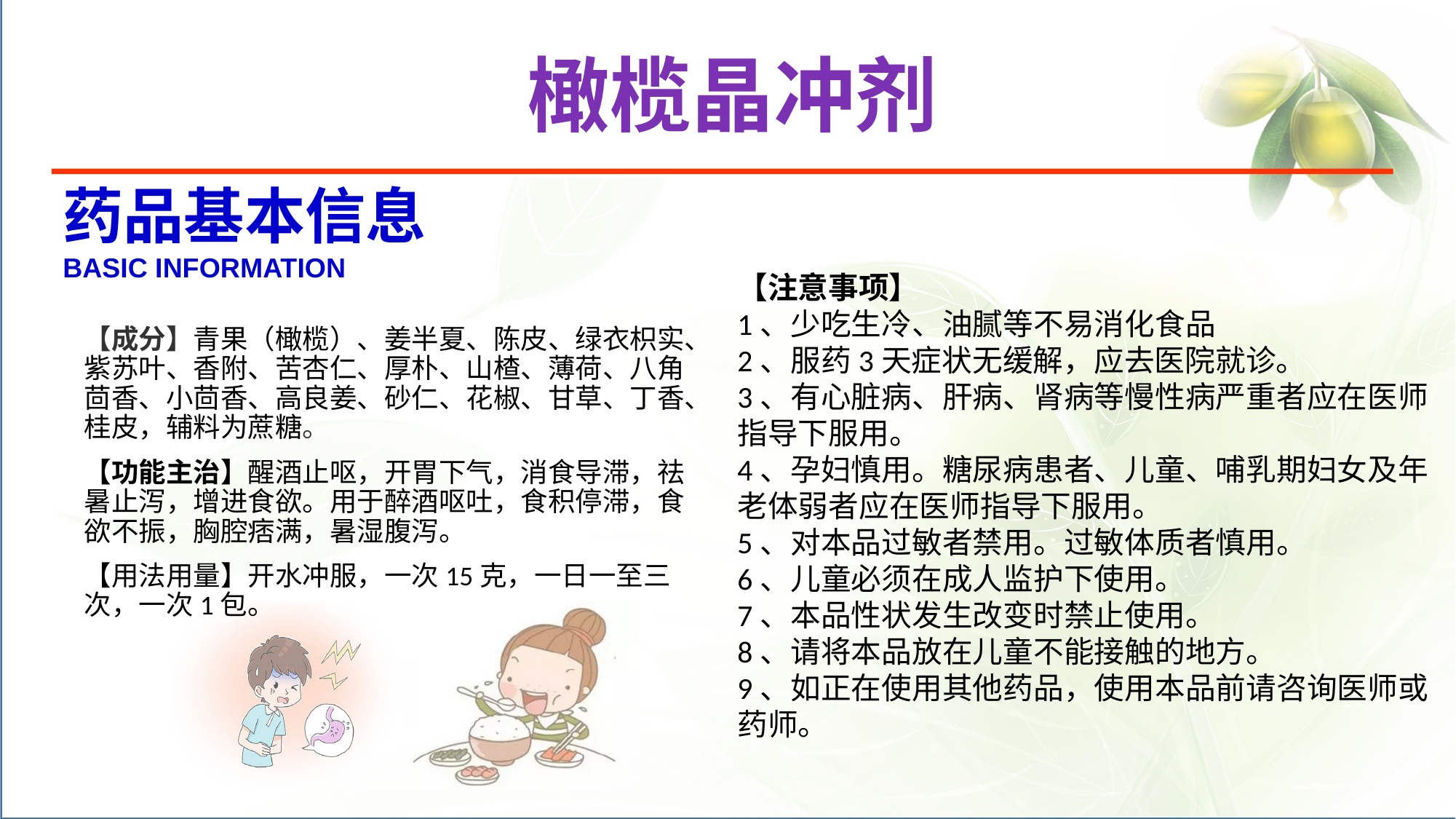

橄榄晶冲剂

药品基本信息
BASIC INFORMATION

【注意事项】
1、少吃生冷、油腻等不易消化食品
2、服药3天症状无缓解，应去医院就诊。
3、有心脏病、肝病、肾病等慢性病严重者应在医师指导下服用。
4、孕妇慎用。糖尿病患者、儿童、哺乳期妇女及年老体弱者应在医师指导下服用。
5、对本品过敏者禁用。过敏体质者慎用。
6、儿童必须在成人监护下使用。
7、本品性状发生改变时禁止使用。
8、请将本品放在儿童不能接触的地方。
9、如正在使用其他药品，使用本品前请咨询医师或药师。

【成分】青果（橄榄）、姜半夏、陈皮、绿衣枳实、紫苏叶、香附、苦杏仁、厚朴、山楂、薄荷、八角茴香、小茴香、高良姜、砂仁、花椒、甘草、丁香、桂皮，辅料为蔗糖。
【功能主治】醒酒止呕，开胃下气，消食导滞，祛暑止泻，增进食欲。用于醉酒呕吐，食积停滞，食欲不振，胸腔痞满，暑湿腹泻。
【用法用量】开水冲服，一次15克，一日一至三次，一次1包。